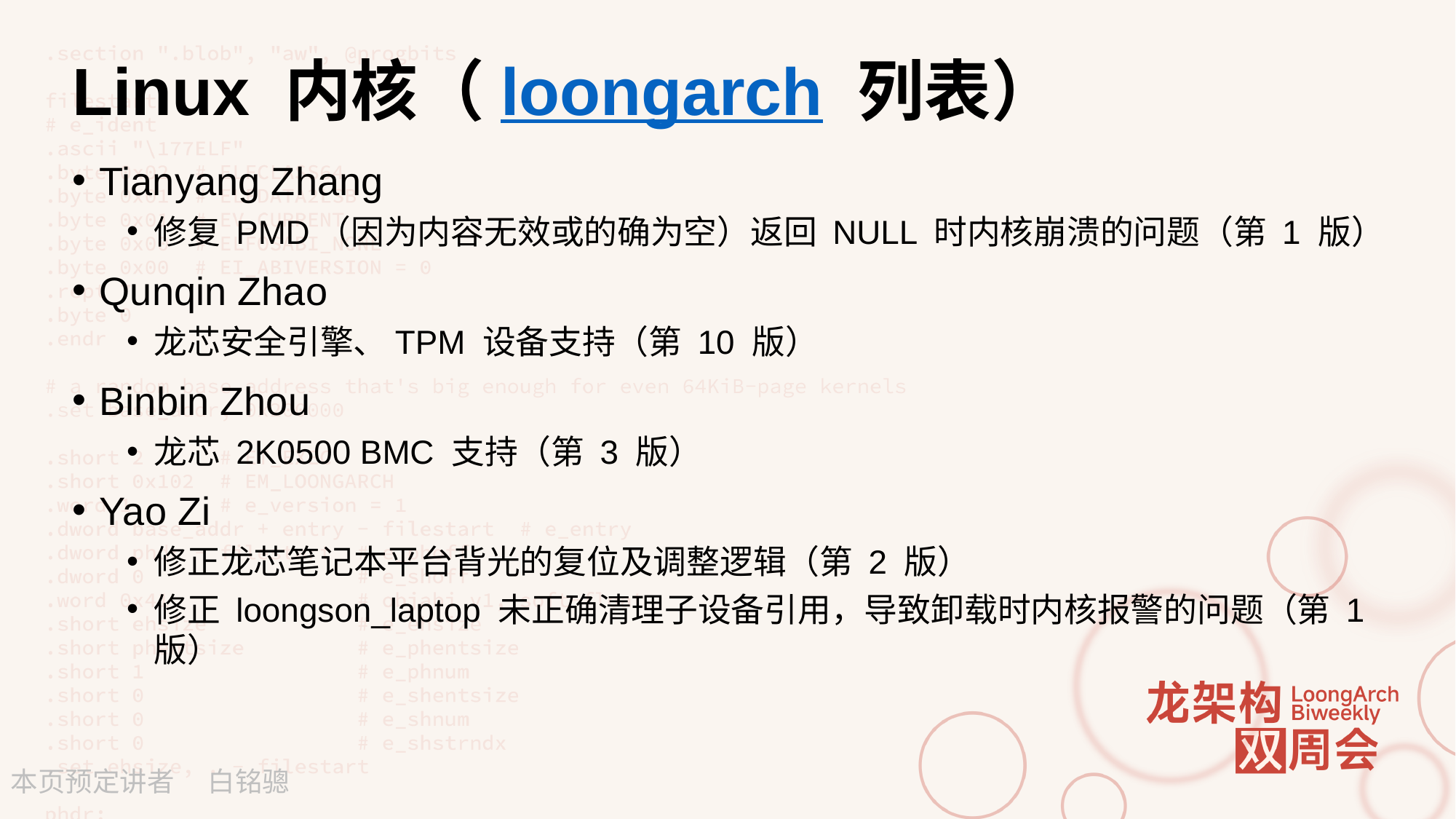

# Linux 内核（loongarch 列表）
Tianyang Zhang
修复 PMD（因为内容无效或的确为空）返回 NULL 时内核崩溃的问题（第 1 版）
Qunqin Zhao
龙芯安全引擎、TPM 设备支持（第 10 版）
Binbin Zhou
龙芯 2K0500 BMC 支持（第 3 版）
Yao Zi
修正龙芯笔记本平台背光的复位及调整逻辑（第 2 版）
修正 loongson_laptop 未正确清理子设备引用，导致卸载时内核报警的问题（第 1 版）

白铭骢